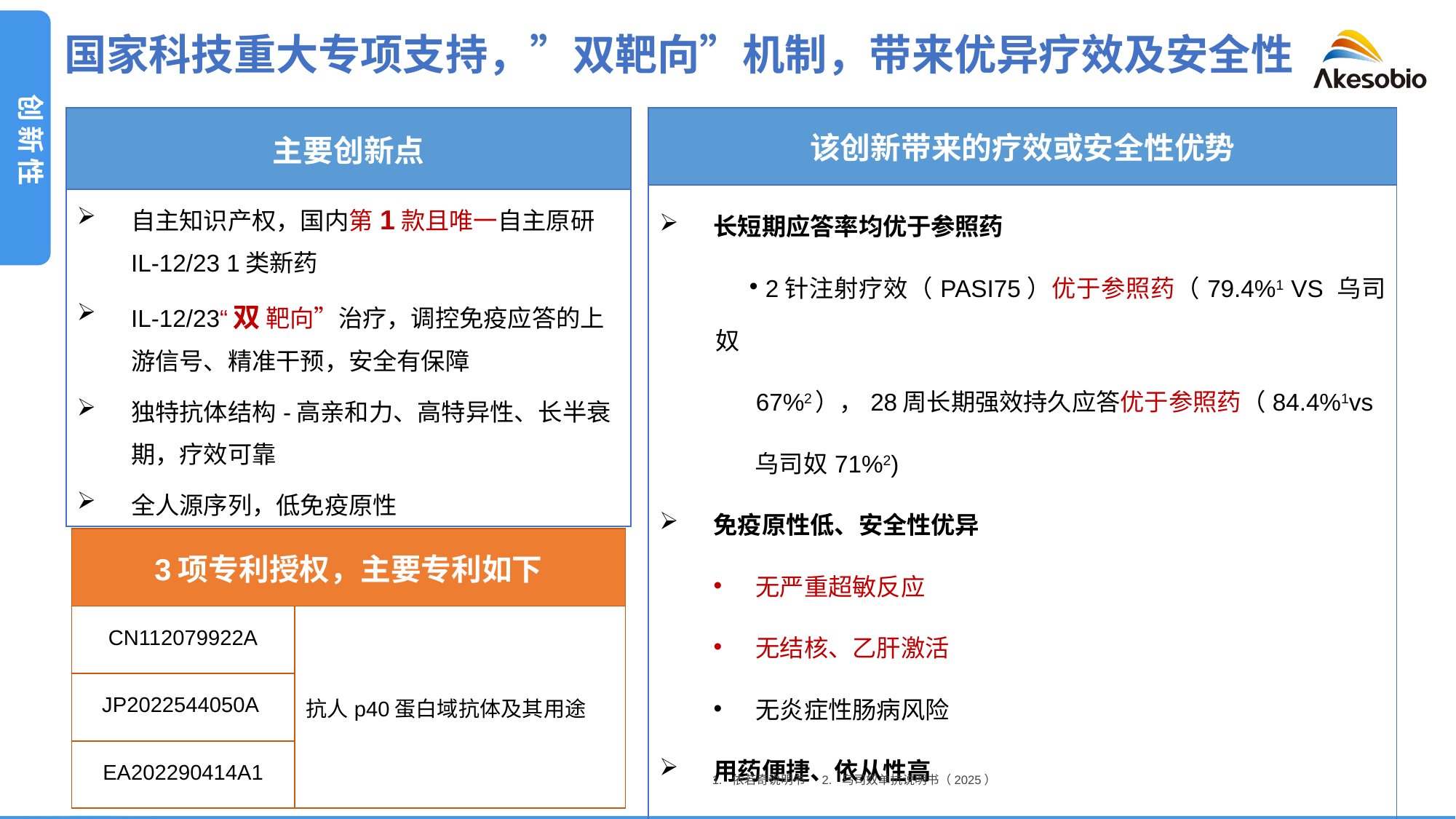

国家科技重大专项支持，”双靶向”机制，带来优异疗效及安全性
创新性
| 主要创新点 |
| --- |
| 自主知识产权，国内第1款且唯一自主原研IL-12/23 1类新药 IL-12/23“双 靶向”治疗，调控免疫应答的上游信号、精准干预，安全有保障 独特抗体结构-高亲和力、高特异性、长半衰期，疗效可靠 全人源序列，低免疫原性 |
| 该创新带来的疗效或安全性优势 |
| --- |
| 长短期应答率均优于参照药 2针注射疗效（PASI75）优于参照药（79.4%1 VS 乌司奴 67%2），28周长期强效持久应答优于参照药（84.4%1vs 乌司奴71%2) 免疫原性低、安全性优异 无严重超敏反应 无结核、乙肝激活 无炎症性肠病风险 用药便捷、依从性高 3个月一针，年仅4次给药（首年5次）长期稳定提升疗效 |
| 3项专利授权，主要专利如下 |  |
| --- | --- |
| CN112079922A | 抗人p40蛋白域抗体及其用途 |
| JP2022544050A |  |
| EA202290414A1 |  |

1.  依若奇说明书     2.  乌司奴单抗说明书（2025）